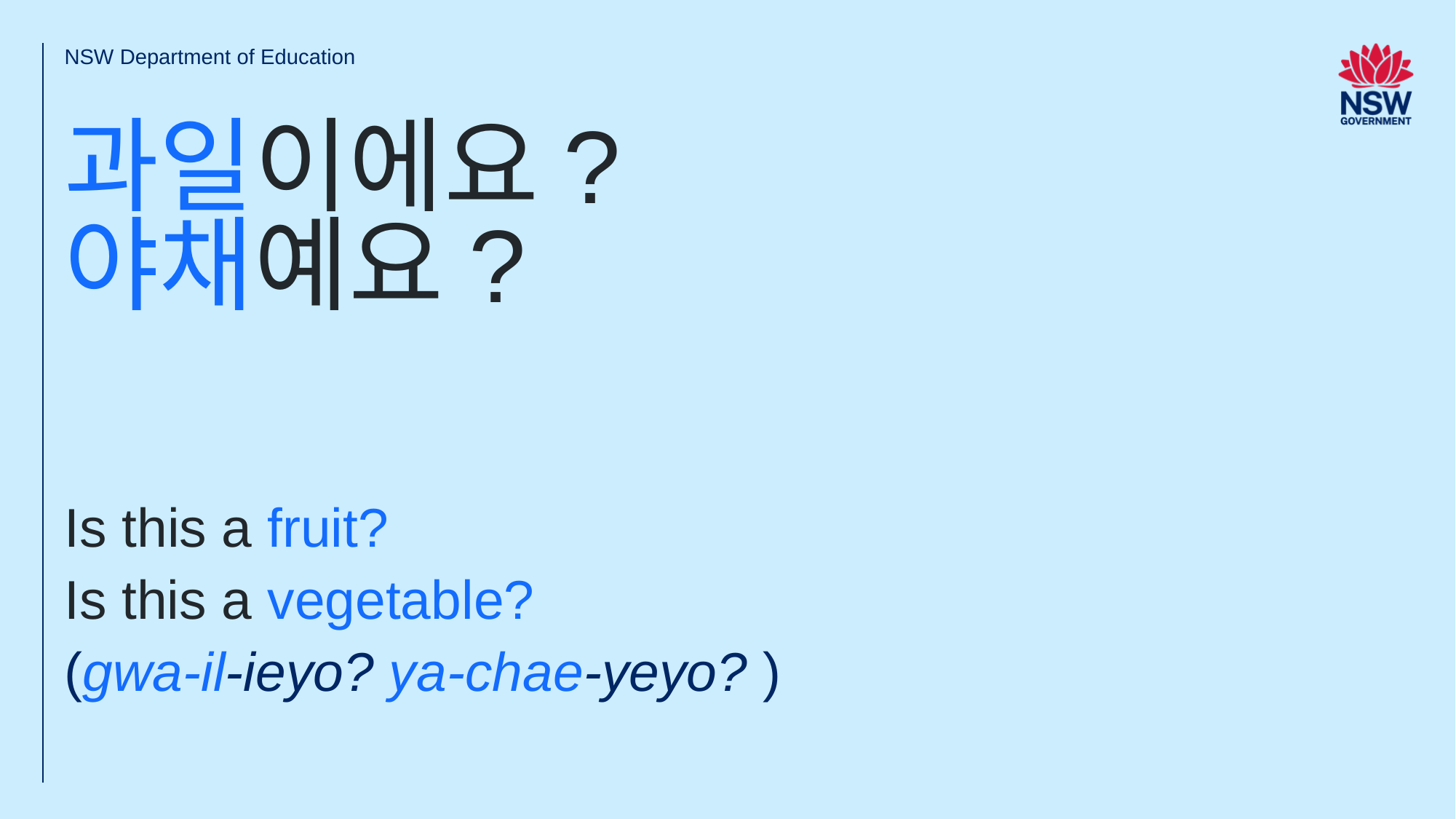

NSW Department of Education
과일이에요?
야채예요?
# Is this a fruit? Is this a vegetable? (gwa-il-ieyo? ya-chae-yeyo? )